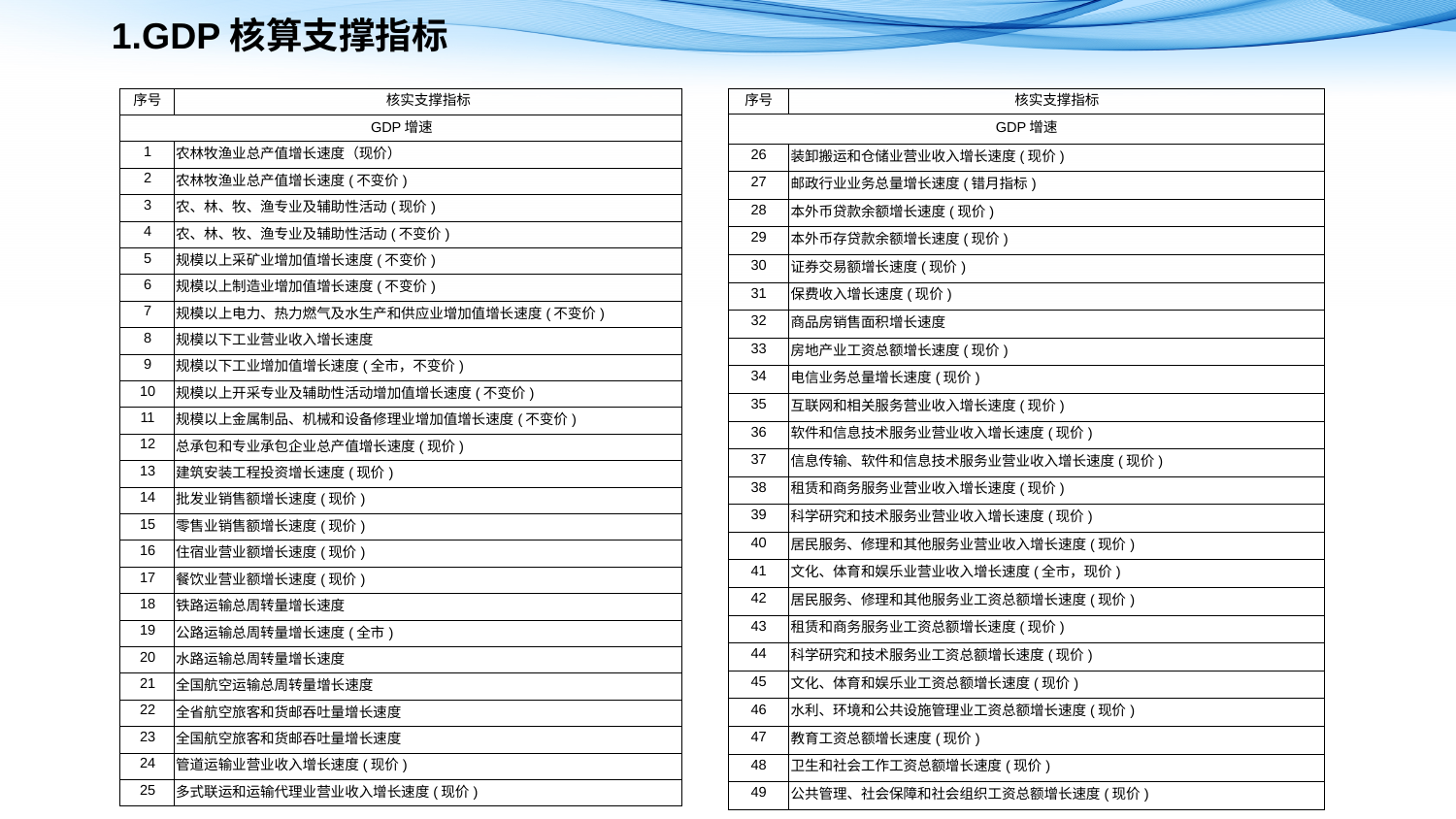

1.GDP核算支撑指标
| 序号 | 核实支撑指标 |
| --- | --- |
| GDP增速 |  |
| 1 | 农林牧渔业总产值增长速度（现价） |
| 2 | 农林牧渔业总产值增长速度(不变价) |
| 3 | 农、林、牧、渔专业及辅助性活动(现价) |
| 4 | 农、林、牧、渔专业及辅助性活动(不变价) |
| 5 | 规模以上采矿业增加值增长速度(不变价) |
| 6 | 规模以上制造业增加值增长速度(不变价) |
| 7 | 规模以上电力、热力燃气及水生产和供应业增加值增长速度(不变价) |
| 8 | 规模以下工业营业收入增长速度 |
| 9 | 规模以下工业增加值增长速度(全市，不变价) |
| 10 | 规模以上开采专业及辅助性活动增加值增长速度(不变价) |
| 11 | 规模以上金属制品、机械和设备修理业增加值增长速度(不变价) |
| 12 | 总承包和专业承包企业总产值增长速度(现价) |
| 13 | 建筑安装工程投资增长速度(现价) |
| 14 | 批发业销售额增长速度(现价) |
| 15 | 零售业销售额增长速度(现价) |
| 16 | 住宿业营业额增长速度(现价) |
| 17 | 餐饮业营业额增长速度(现价) |
| 18 | 铁路运输总周转量增长速度 |
| 19 | 公路运输总周转量增长速度(全市) |
| 20 | 水路运输总周转量增长速度 |
| 21 | 全国航空运输总周转量增长速度 |
| 22 | 全省航空旅客和货邮吞吐量增长速度 |
| 23 | 全国航空旅客和货邮吞吐量增长速度 |
| 24 | 管道运输业营业收入增长速度(现价) |
| 25 | 多式联运和运输代理业营业收入增长速度(现价) |
| 序号 | 核实支撑指标 |
| --- | --- |
| GDP增速 |  |
| 26 | 装卸搬运和仓储业营业收入增长速度(现价) |
| 27 | 邮政行业业务总量增长速度(错月指标) |
| 28 | 本外币贷款余额增长速度(现价) |
| 29 | 本外币存贷款余额增长速度(现价) |
| 30 | 证券交易额增长速度(现价) |
| 31 | 保费收入增长速度(现价) |
| 32 | 商品房销售面积增长速度 |
| 33 | 房地产业工资总额增长速度(现价) |
| 34 | 电信业务总量增长速度(现价) |
| 35 | 互联网和相关服务营业收入增长速度(现价) |
| 36 | 软件和信息技术服务业营业收入增长速度(现价) |
| 37 | 信息传输、软件和信息技术服务业营业收入增长速度(现价) |
| 38 | 租赁和商务服务业营业收入增长速度(现价) |
| 39 | 科学研究和技术服务业营业收入增长速度(现价) |
| 40 | 居民服务、修理和其他服务业营业收入增长速度(现价) |
| 41 | 文化、体育和娱乐业营业收入增长速度(全市，现价) |
| 42 | 居民服务、修理和其他服务业工资总额增长速度(现价) |
| 43 | 租赁和商务服务业工资总额增长速度(现价) |
| 44 | 科学研究和技术服务业工资总额增长速度(现价) |
| 45 | 文化、体育和娱乐业工资总额增长速度(现价) |
| 46 | 水利、环境和公共设施管理业工资总额增长速度(现价) |
| 47 | 教育工资总额增长速度(现价) |
| 48 | 卫生和社会工作工资总额增长速度(现价) |
| 49 | 公共管理、社会保障和社会组织工资总额增长速度(现价) |